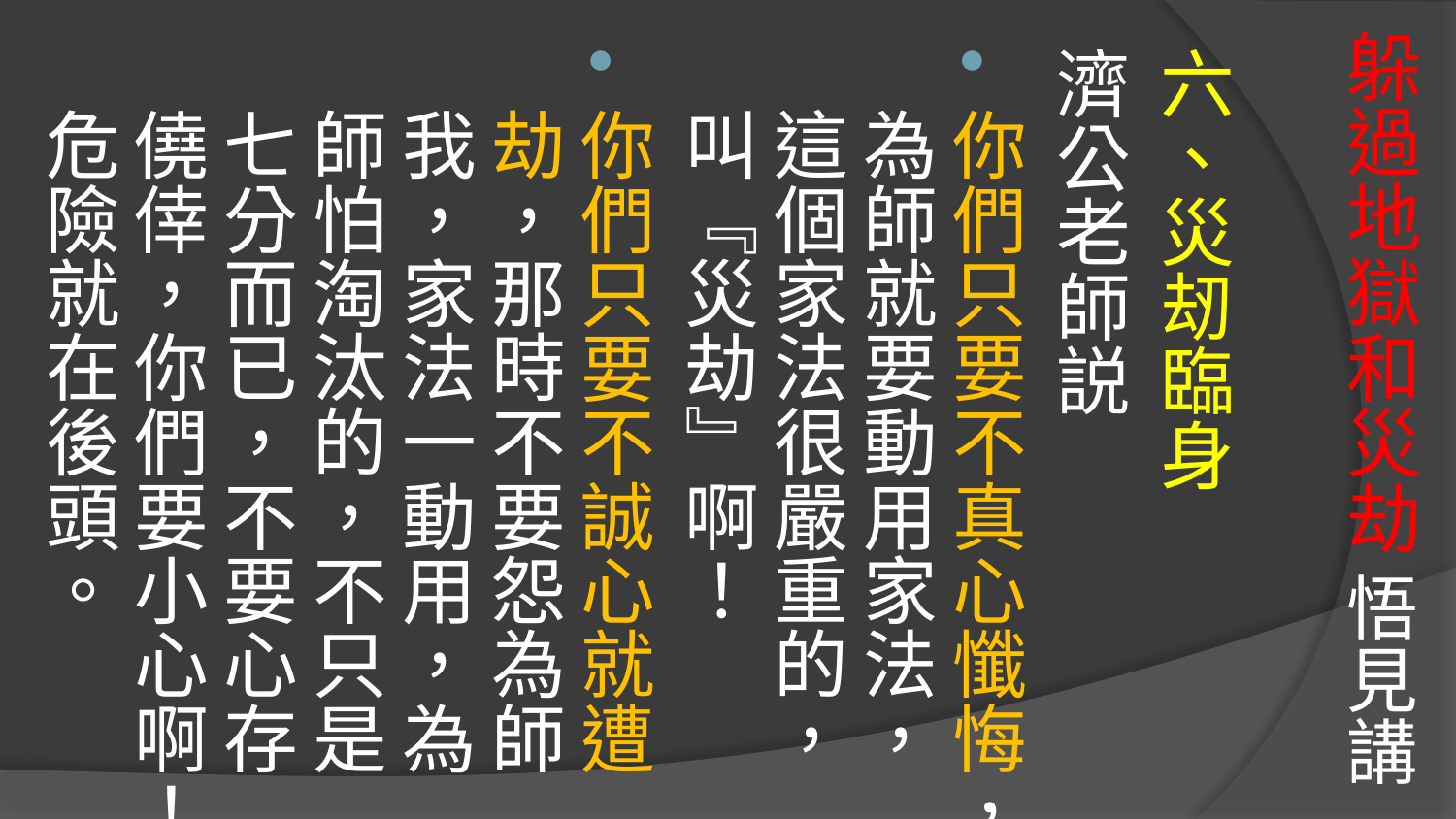

# 躲過地獄和災劫 悟見講
六、災刼臨身
濟公老師説
你們只要不真心懺悔，為師就要動用家法，這個家法很嚴重的，叫『災劫』啊！
你們只要不誠心就遭劫，那時不要怨為師我，家法一動用，為師怕淘汰的，不只是七分而已，不要心存僥倖，你們要小心啊！危險就在後頭。